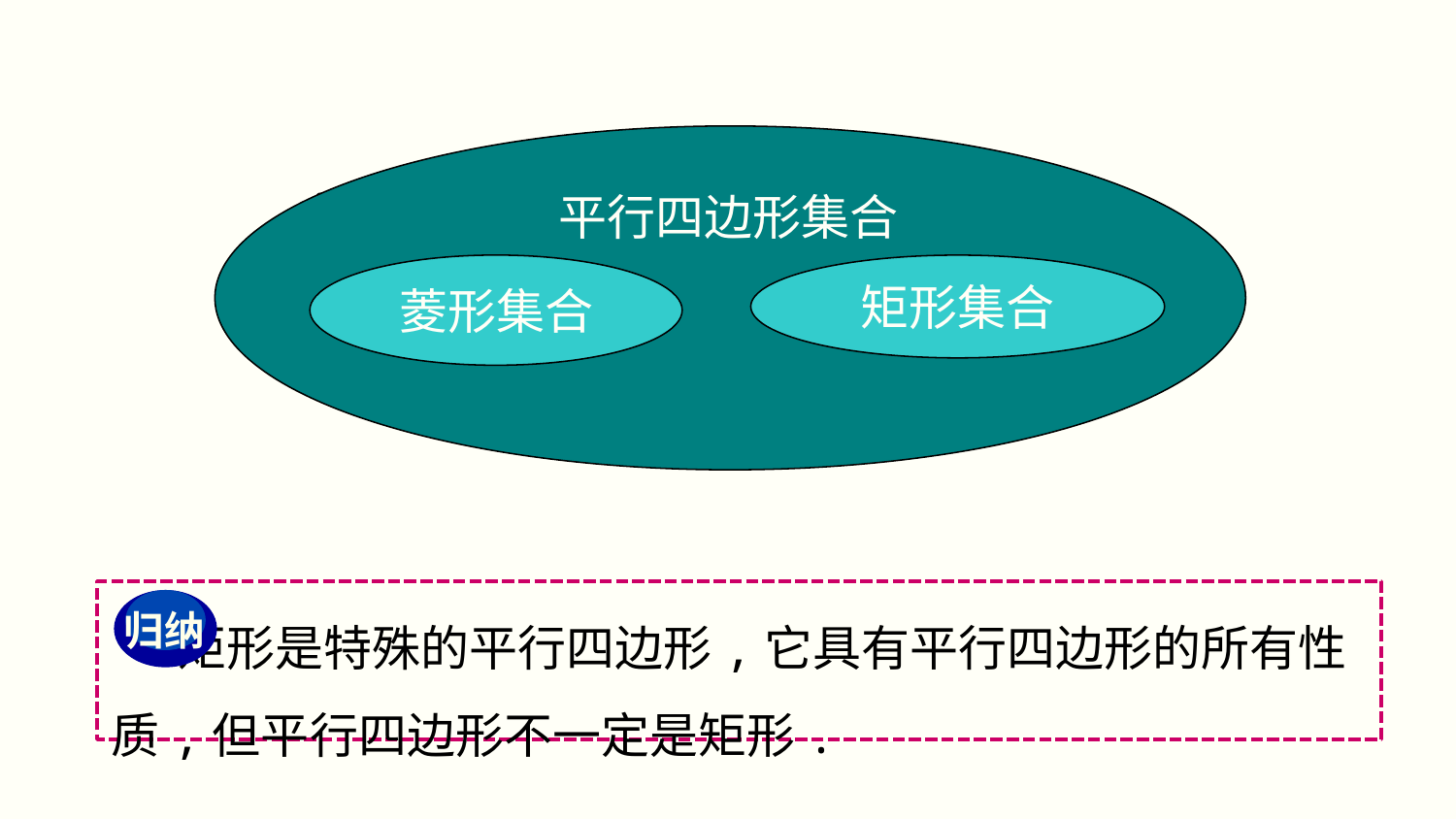

平行四边形集合
平行四边形
菱形集合
矩形集合
     矩形是特殊的平行四边形,它具有平行四边形的所有性质,但平行四边形不一定是矩形.

归纳